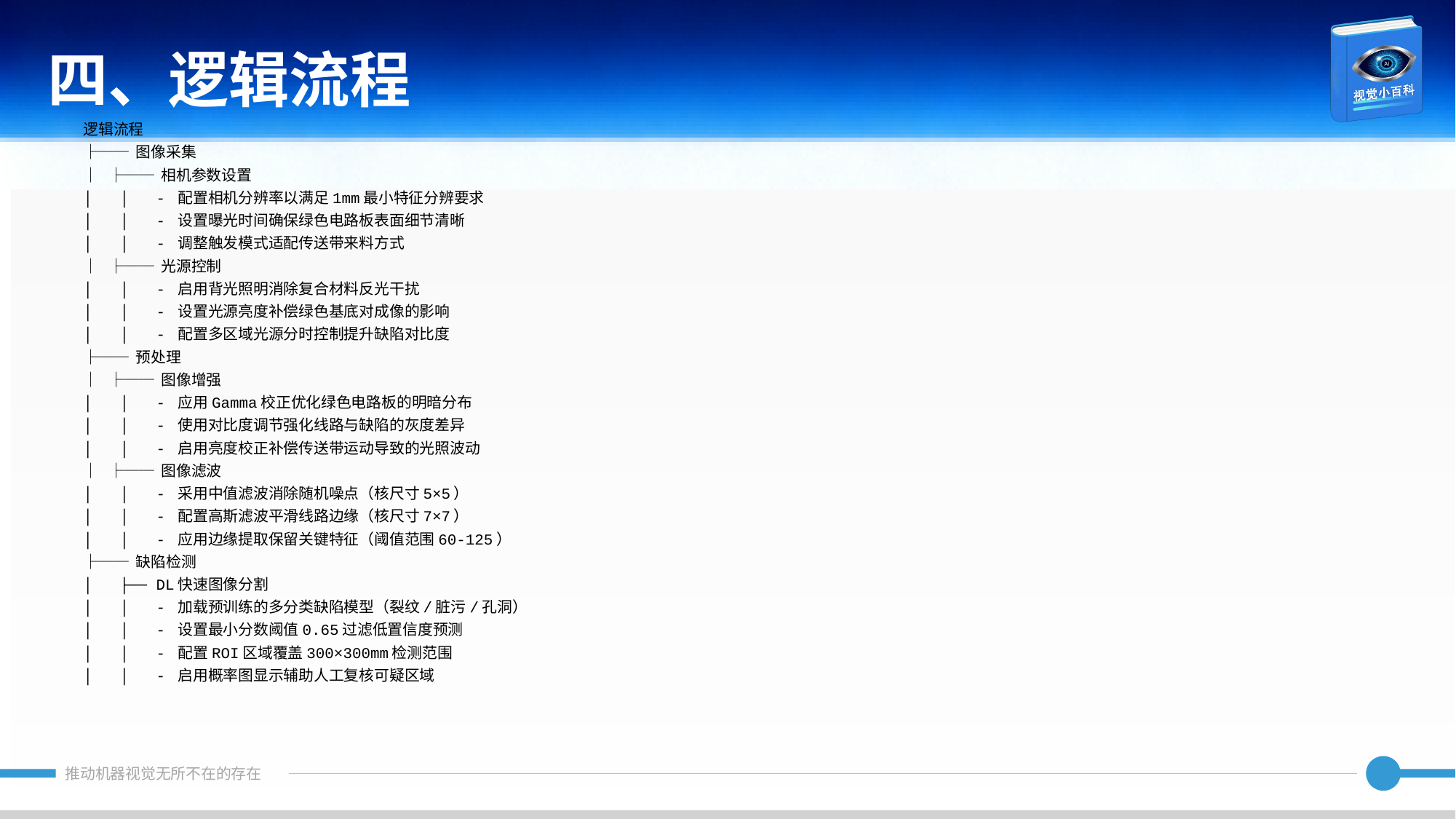

四、逻辑流程

逻辑流程
├── 图像采集
│   ├── 相机参数设置
│   │   - 配置相机分辨率以满足1mm最小特征分辨要求
│   │   - 设置曝光时间确保绿色电路板表面细节清晰
│   │   - 调整触发模式适配传送带来料方式
│   ├── 光源控制
│   │   - 启用背光照明消除复合材料反光干扰
│   │   - 设置光源亮度补偿绿色基底对成像的影响
│   │   - 配置多区域光源分时控制提升缺陷对比度
├── 预处理
│   ├── 图像增强
│   │   - 应用Gamma校正优化绿色电路板的明暗分布
│   │   - 使用对比度调节强化线路与缺陷的灰度差异
│   │   - 启用亮度校正补偿传送带运动导致的光照波动
│   ├── 图像滤波
│   │   - 采用中值滤波消除随机噪点（核尺寸5×5）
│   │   - 配置高斯滤波平滑线路边缘（核尺寸7×7）
│   │   - 应用边缘提取保留关键特征（阈值范围60-125）
├── 缺陷检测
│   ├── DL快速图像分割
│   │   - 加载预训练的多分类缺陷模型（裂纹/脏污/孔洞）
│   │   - 设置最小分数阈值0.65过滤低置信度预测
│   │   - 配置ROI区域覆盖300×300mm检测范围
│   │   - 启用概率图显示辅助人工复核可疑区域
9